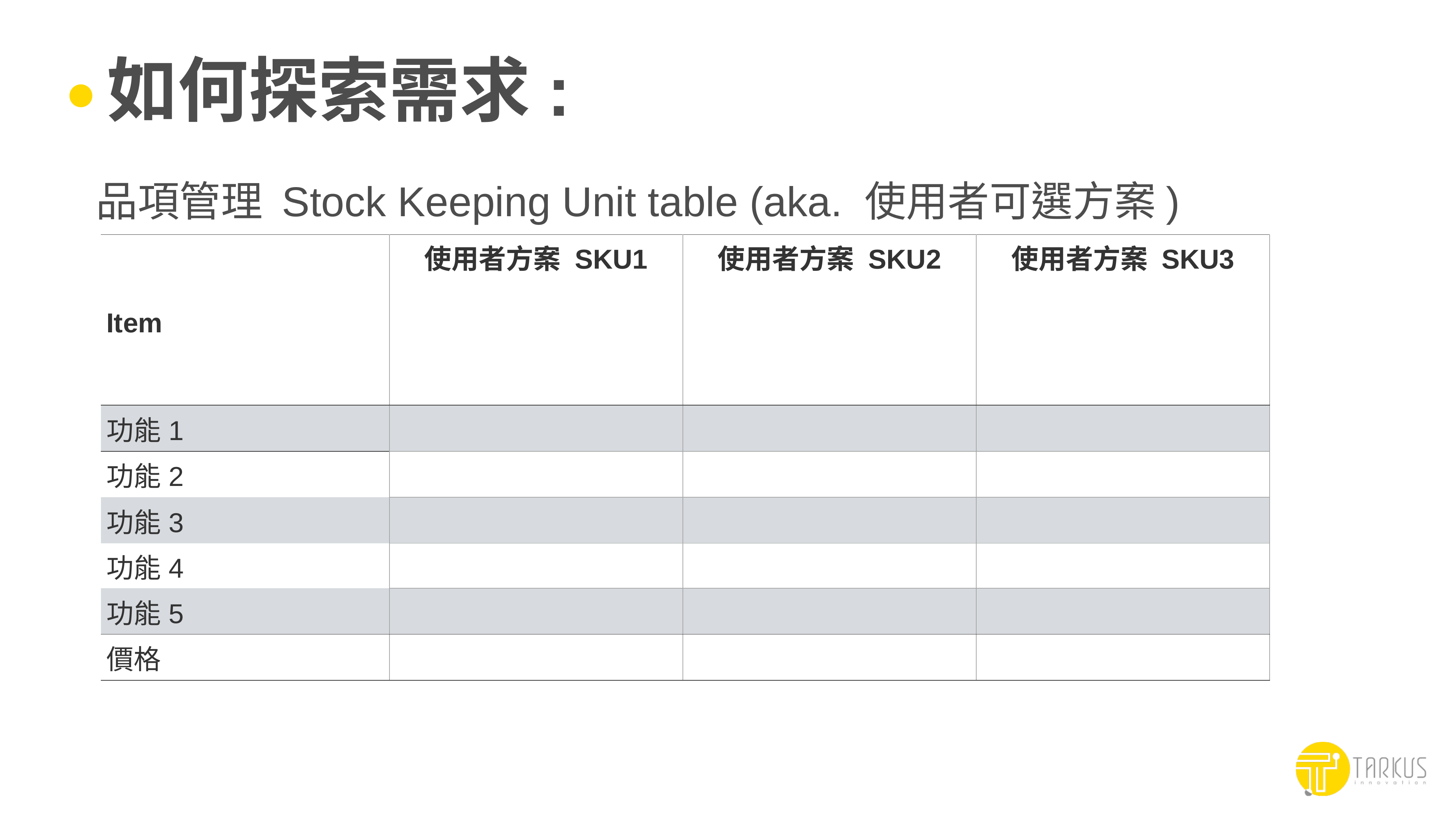

# 如何探索需求:
品項管理 Stock Keeping Unit table (aka. 使用者可選方案)
| Item | 使用者方案 SKU1 | 使用者方案 SKU2 | 使用者方案 SKU3 |
| --- | --- | --- | --- |
| 功能1 |  |  |  |
| 功能2 |  |  |  |
| 功能3 |  |  |  |
| 功能4 |  |  |  |
| 功能5 |  |  |  |
| 價格 |  |  |  |
78